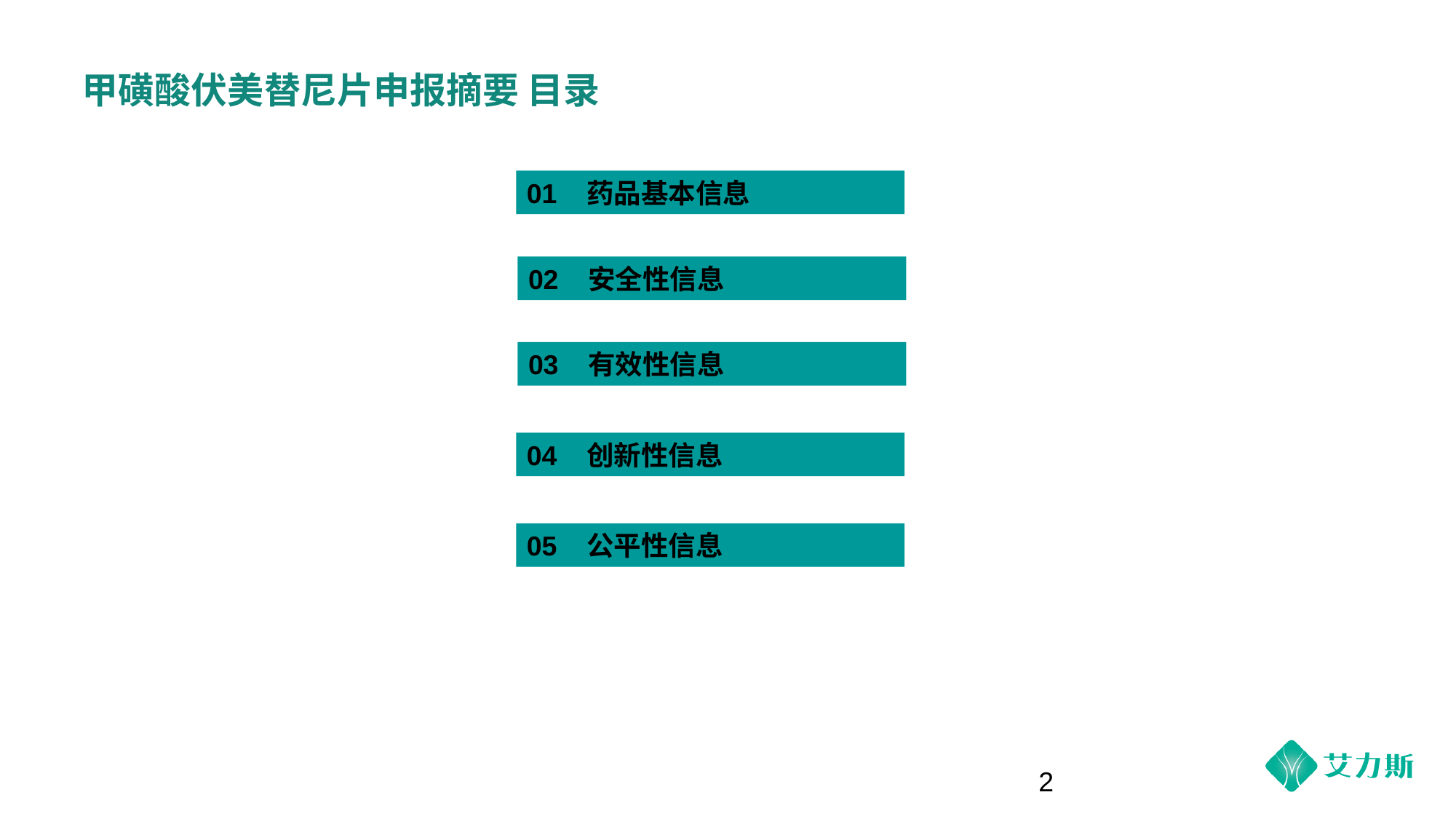

# 甲磺酸伏美替尼片申报摘要 目录
01   药品基本信息
02   安全性信息
03   有效性信息
04   创新性信息
05   公平性信息
2